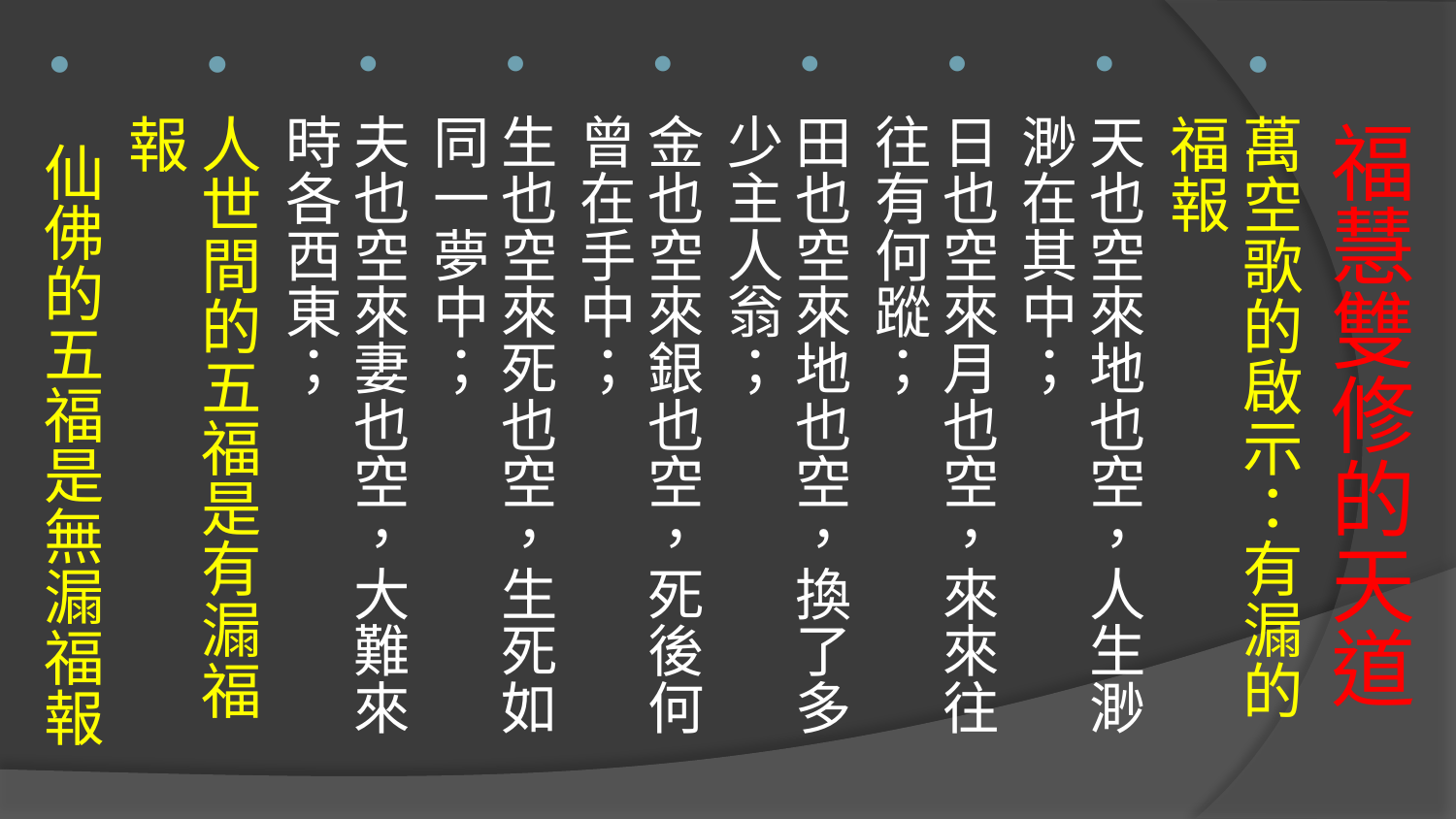

萬空歌的啟示：有漏的福報
天也空來地也空，人生渺渺在其中；
日也空來月也空，來來往往有何蹤；
田也空來地也空，換了多少主人翁；
金也空來銀也空，死後何曾在手中；
生也空來死也空，生死如同一夢中；
夫也空來妻也空，大難來時各西東；
人世間的五福是有漏福報
 仙佛的五福是無漏福報
# 福慧雙修的天道